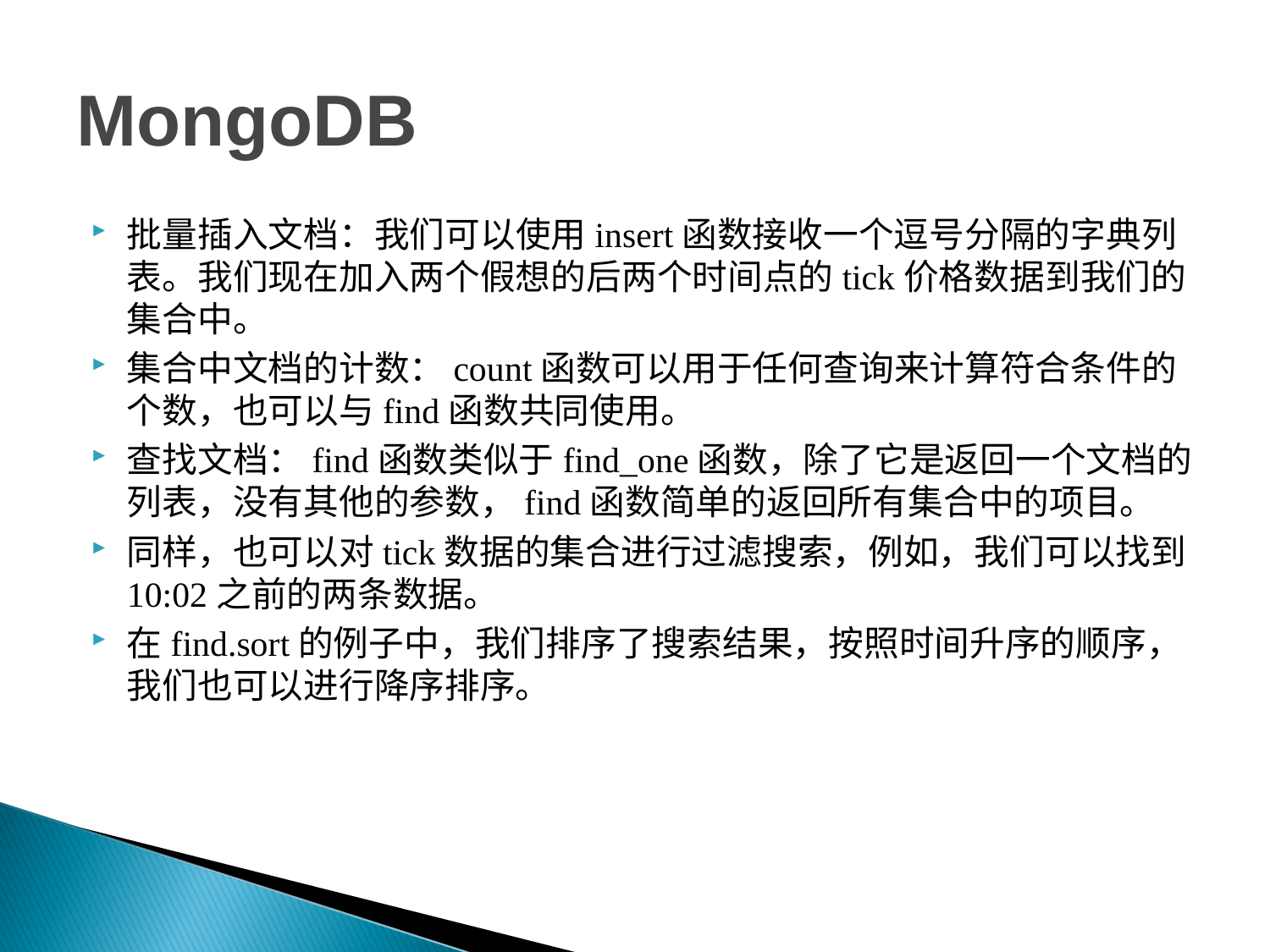

# MongoDB
批量插入文档：我们可以使用insert函数接收一个逗号分隔的字典列表。我们现在加入两个假想的后两个时间点的tick价格数据到我们的集合中。
集合中文档的计数：count函数可以用于任何查询来计算符合条件的个数，也可以与find函数共同使用。
查找文档：find函数类似于find_one函数，除了它是返回一个文档的列表，没有其他的参数，find函数简单的返回所有集合中的项目。
同样，也可以对tick数据的集合进行过滤搜索，例如，我们可以找到10:02之前的两条数据。
在find.sort的例子中，我们排序了搜索结果，按照时间升序的顺序，我们也可以进行降序排序。